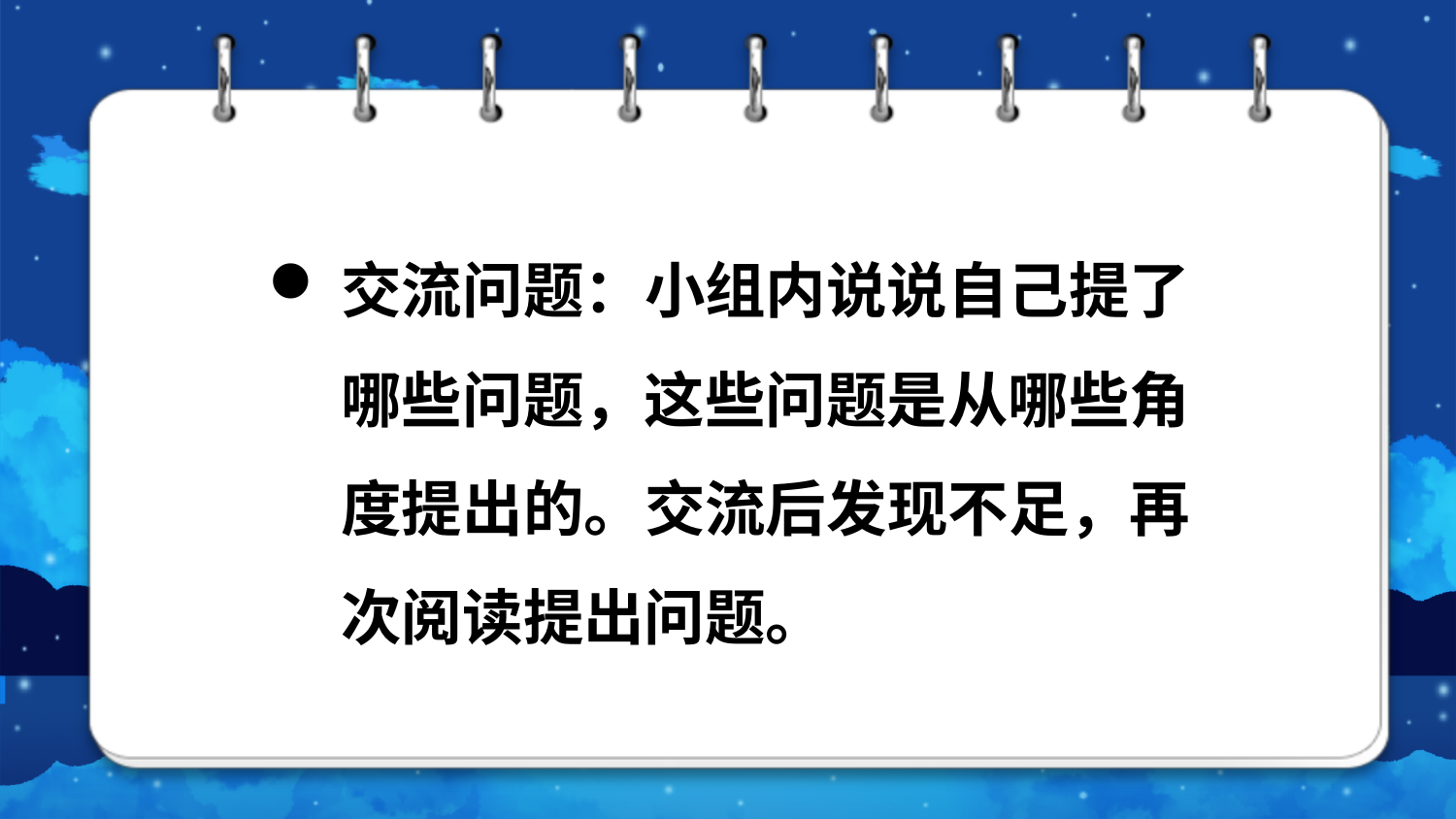

交流问题：小组内说说自己提了哪些问题，这些问题是从哪些角度提出的。交流后发现不足，再次阅读提出问题。